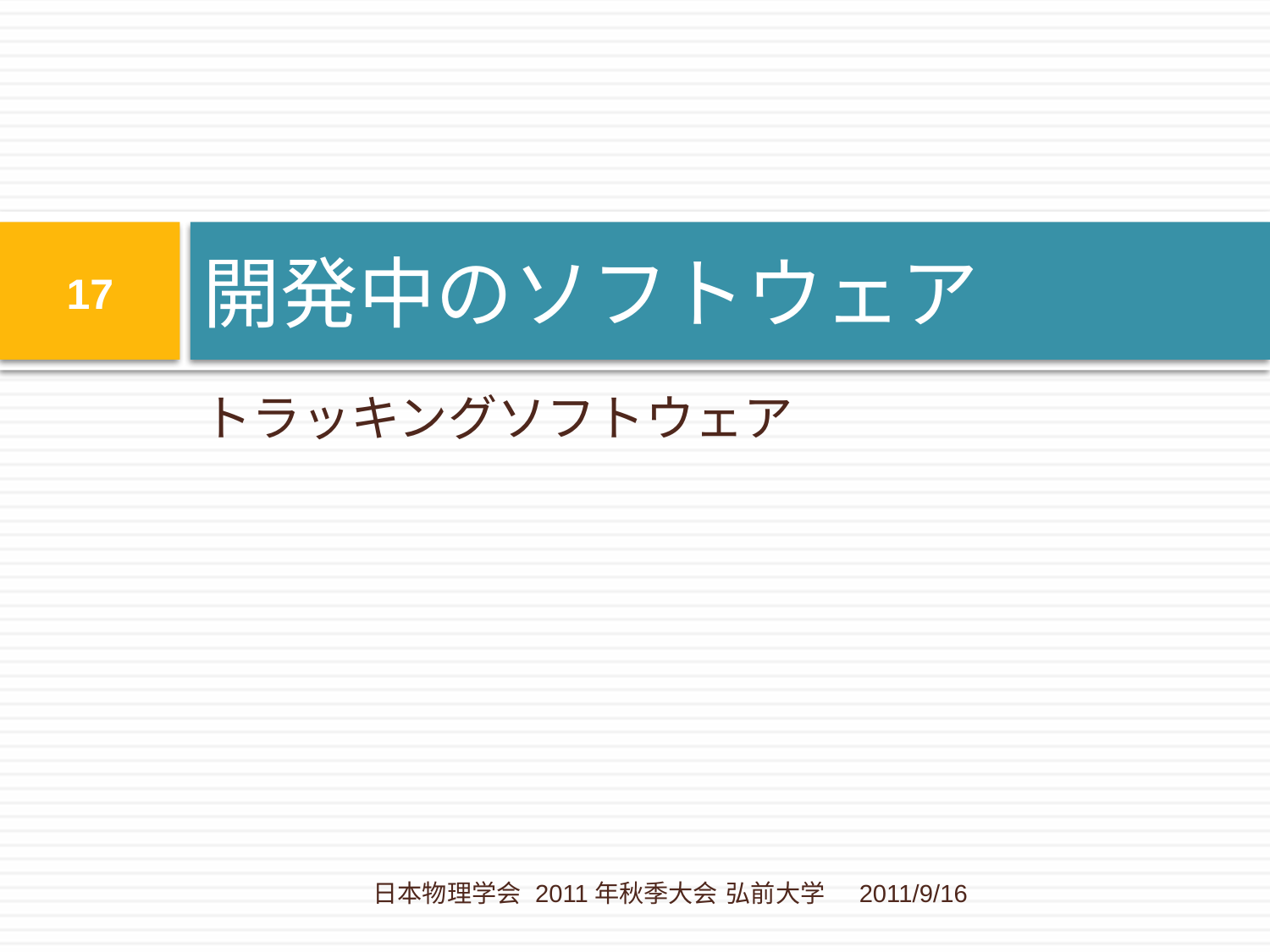

# 開発中のソフトウェア
17
トラッキングソフトウェア
日本物理学会 2011年秋季大会 弘前大学
2011/9/16